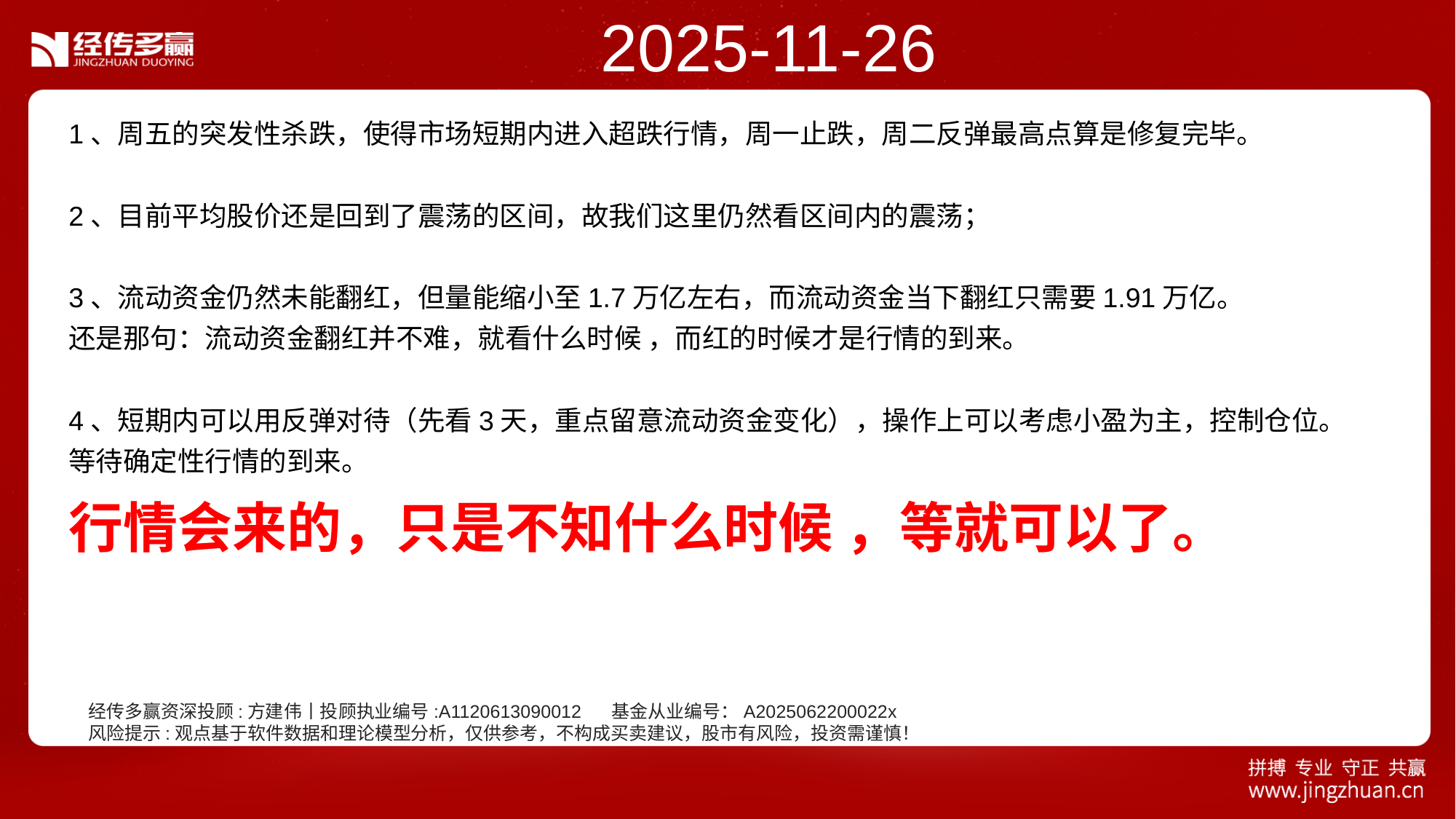

2025-11-26
1、周五的突发性杀跌，使得市场短期内进入超跌行情，周一止跌，周二反弹最高点算是修复完毕。

2、目前平均股价还是回到了震荡的区间，故我们这里仍然看区间内的震荡；

3、流动资金仍然未能翻红，但量能缩小至1.7万亿左右，而流动资金当下翻红只需要1.91万亿。
还是那句：流动资金翻红并不难，就看什么时候 ，而红的时候才是行情的到来。

4、短期内可以用反弹对待（先看3天，重点留意流动资金变化），操作上可以考虑小盈为主，控制仓位。
等待确定性行情的到来。
行情会来的，只是不知什么时候 ，等就可以了。